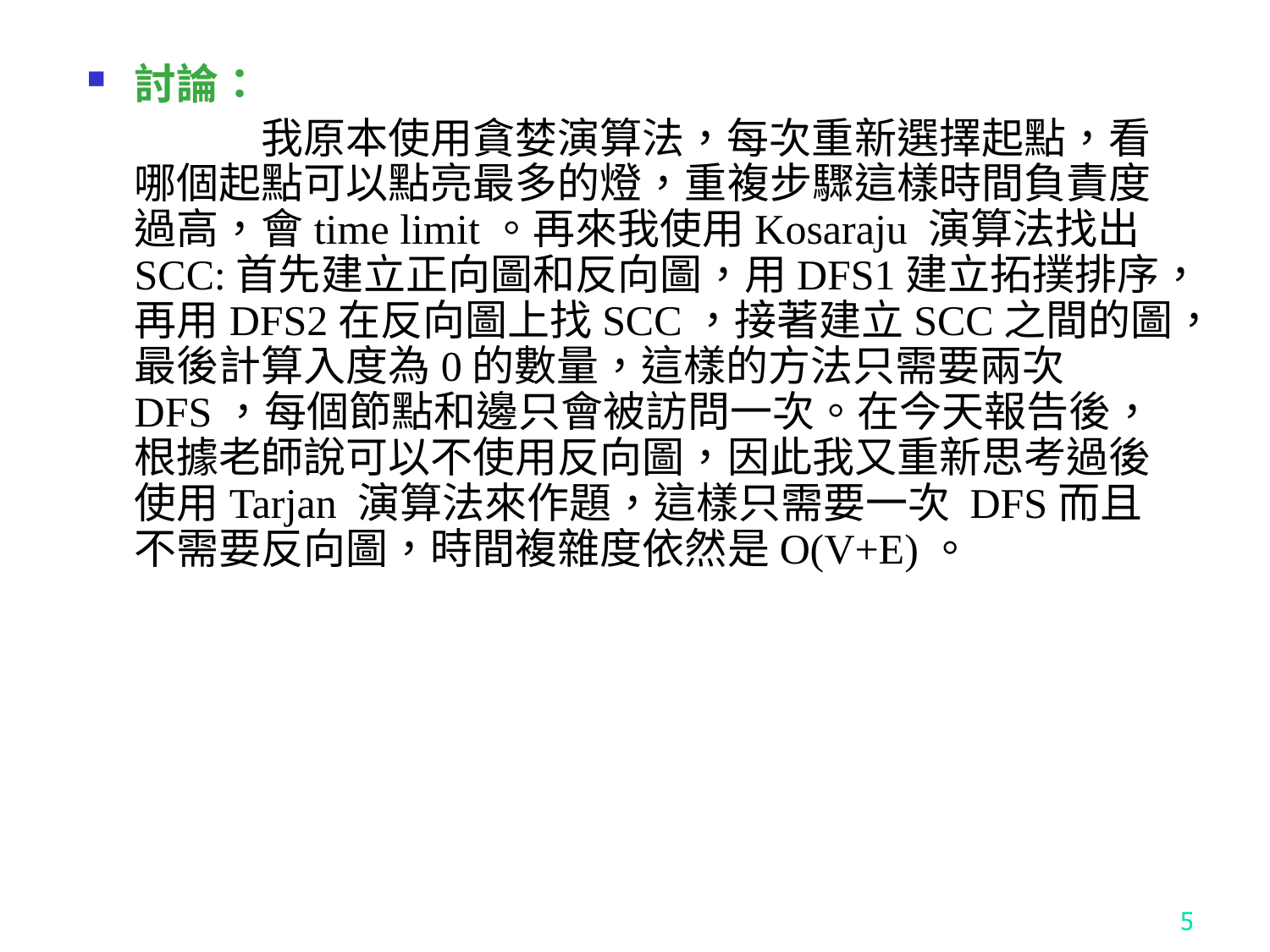

討論：
		我原本使用貪婪演算法，每次重新選擇起點，看哪個起點可以點亮最多的燈，重複步驟這樣時間負責度過高，會time limit。再來我使用Kosaraju 演算法找出SCC:首先建立正向圖和反向圖，用DFS1建立拓撲排序，再用DFS2在反向圖上找SCC，接著建立SCC之間的圖，最後計算入度為0的數量，這樣的方法只需要兩次DFS，每個節點和邊只會被訪問一次。在今天報告後，根據老師說可以不使用反向圖，因此我又重新思考過後使用Tarjan 演算法來作題，這樣只需要一次 DFS而且不需要反向圖，時間複雜度依然是O(V+E)。
5